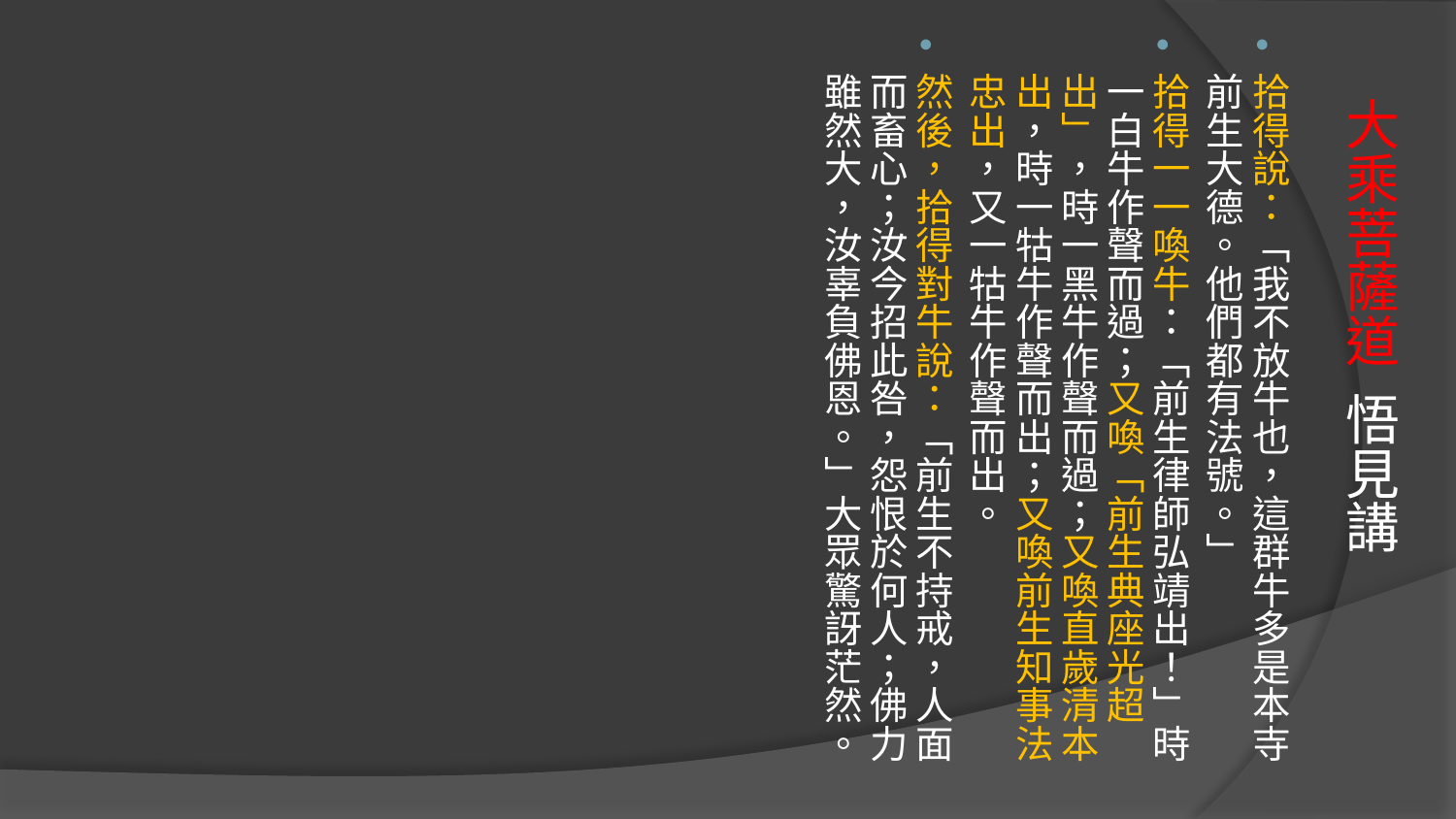

拾得說：「我不放牛也，這群牛多是本寺前生大德。他們都有法號。」
拾得一一喚牛：「前生律師弘靖出！」時一白牛作聲而過；又喚「前生典座光超出」，時一黑牛作聲而過；又喚直歲清本出，時一牯牛作聲而出；又喚前生知事法忠出，又一牯牛作聲而出。
然後，拾得對牛說：「前生不持戒，人面而畜心；汝今招此咎，怨恨於何人；佛力雖然大，汝辜負佛恩。」大眾驚訝茫然。

# 大乘菩薩道  悟見講